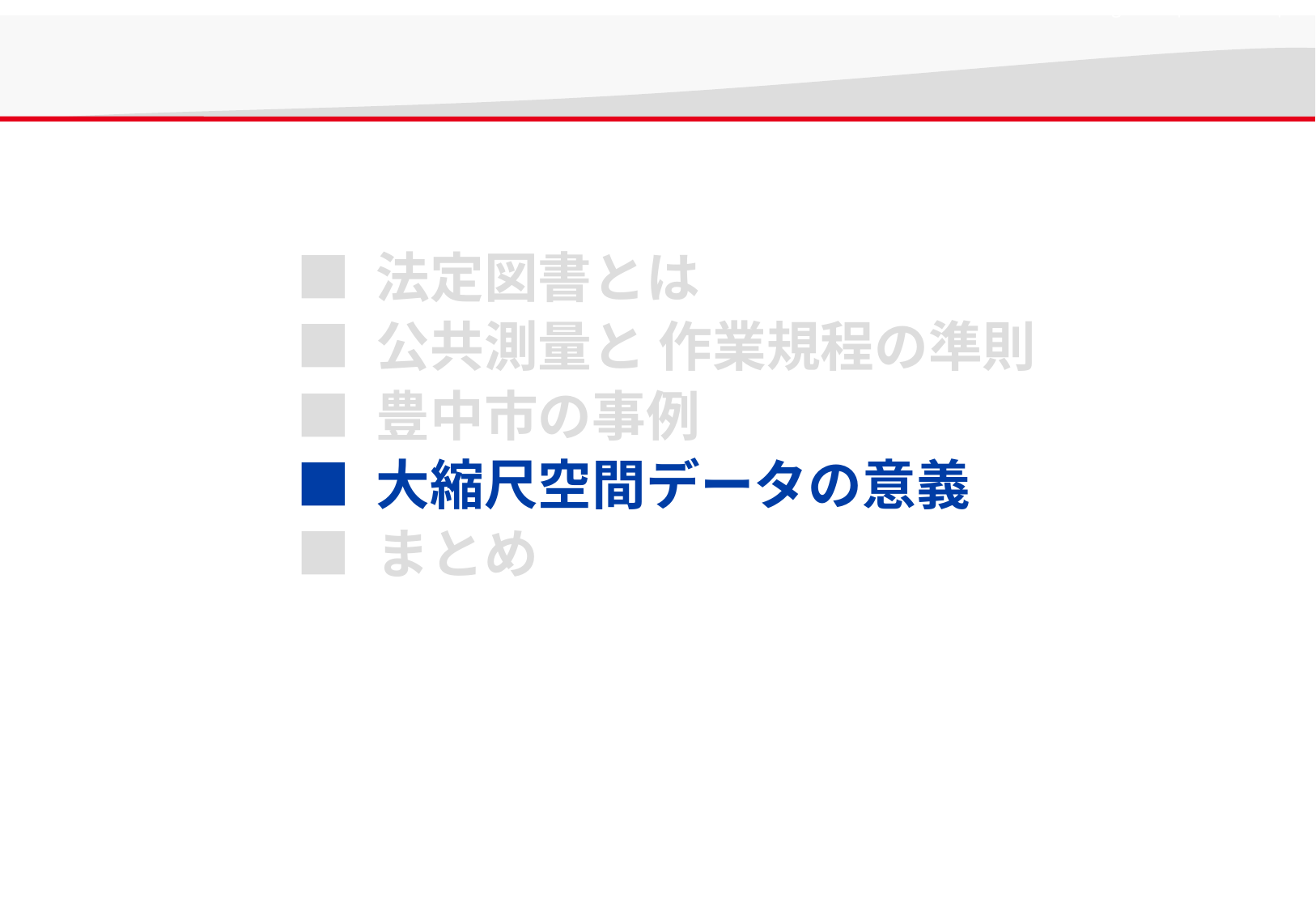

■ 法定図書とは
■ 公共測量と 作業規程の準則
■ 豊中市の事例
■ 大縮尺空間データの意義
■ まとめ